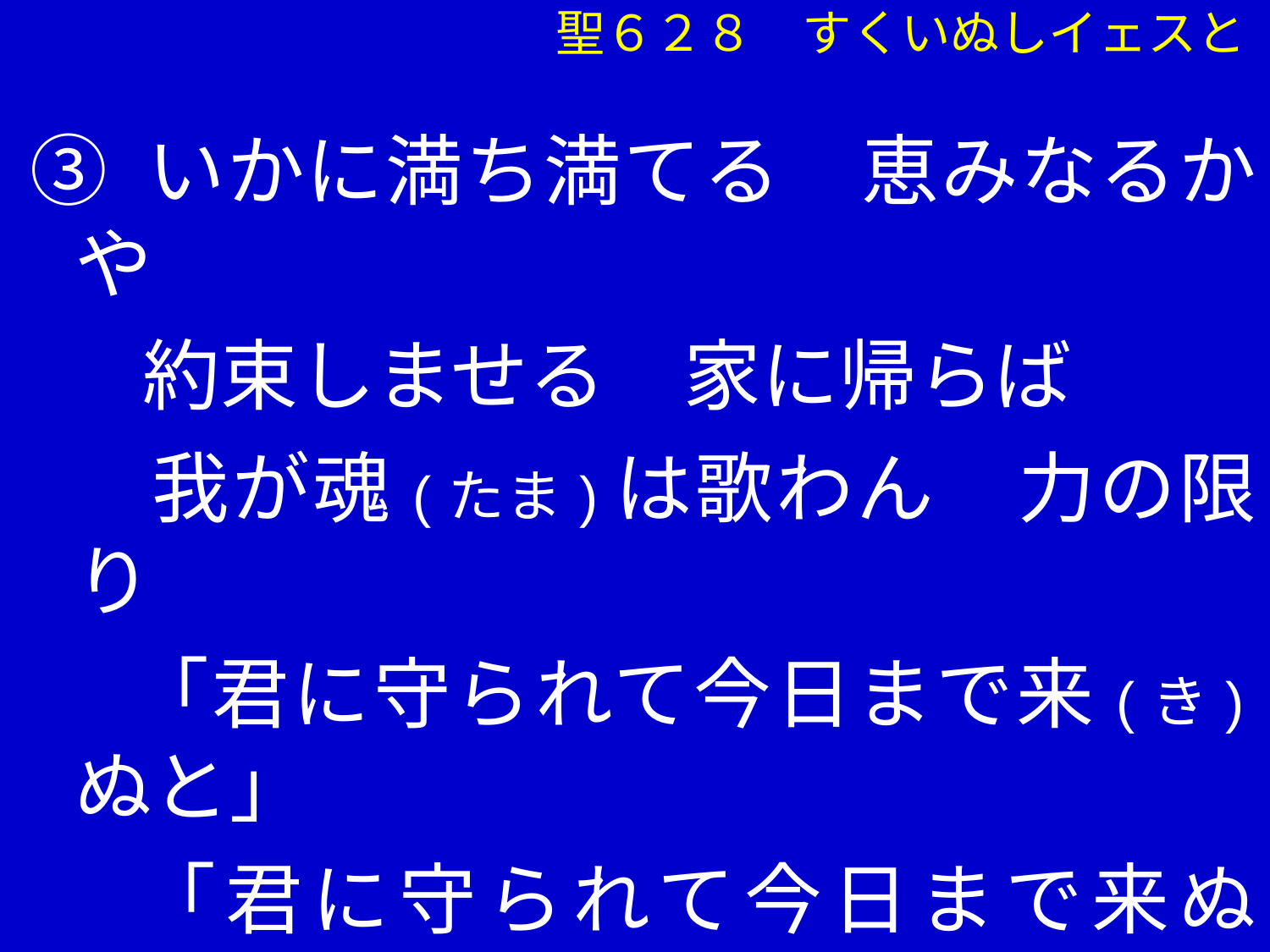

聖６２８　すくいぬしイェスと
③ いかに満ち満てる　恵みなるかや
　  約束しませる　家に帰らば
　  我が魂(たま)は歌わん　力の限り
　 「君に守られて今日まで来(き)ぬと」
   「君に守られて今日まで来ぬと」